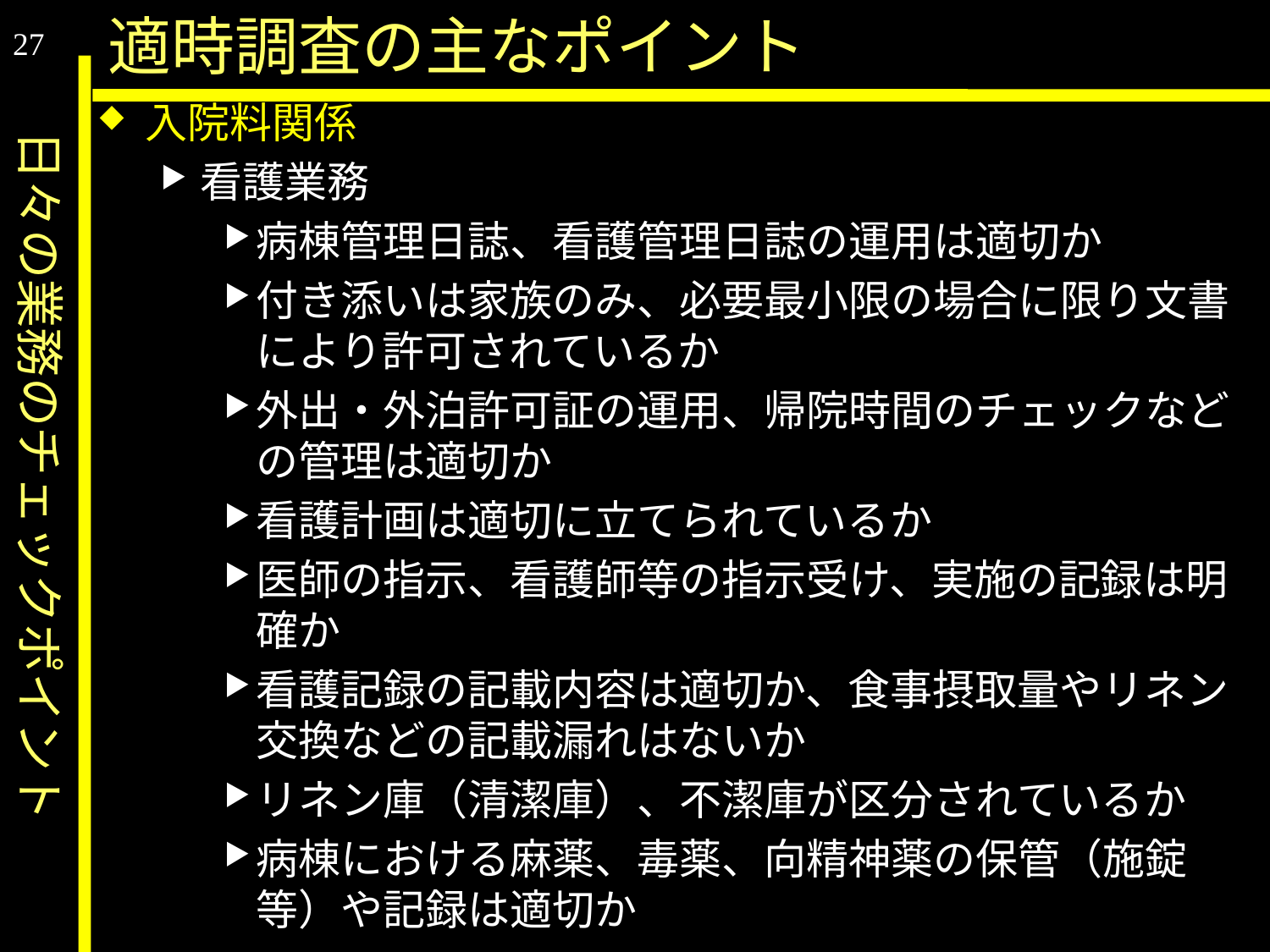

日々の業務のチェックポイント
適時調査の主なポイント
27

入院料関係
看護業務
病棟管理日誌、看護管理日誌の運用は適切か
付き添いは家族のみ、必要最小限の場合に限り文書により許可されているか
外出・外泊許可証の運用、帰院時間のチェックなどの管理は適切か
看護計画は適切に立てられているか
医師の指示、看護師等の指示受け、実施の記録は明確か
看護記録の記載内容は適切か、食事摂取量やリネン交換などの記載漏れはないか
リネン庫（清潔庫）、不潔庫が区分されているか
病棟における麻薬、毒薬、向精神薬の保管（施錠等）や記録は適切か